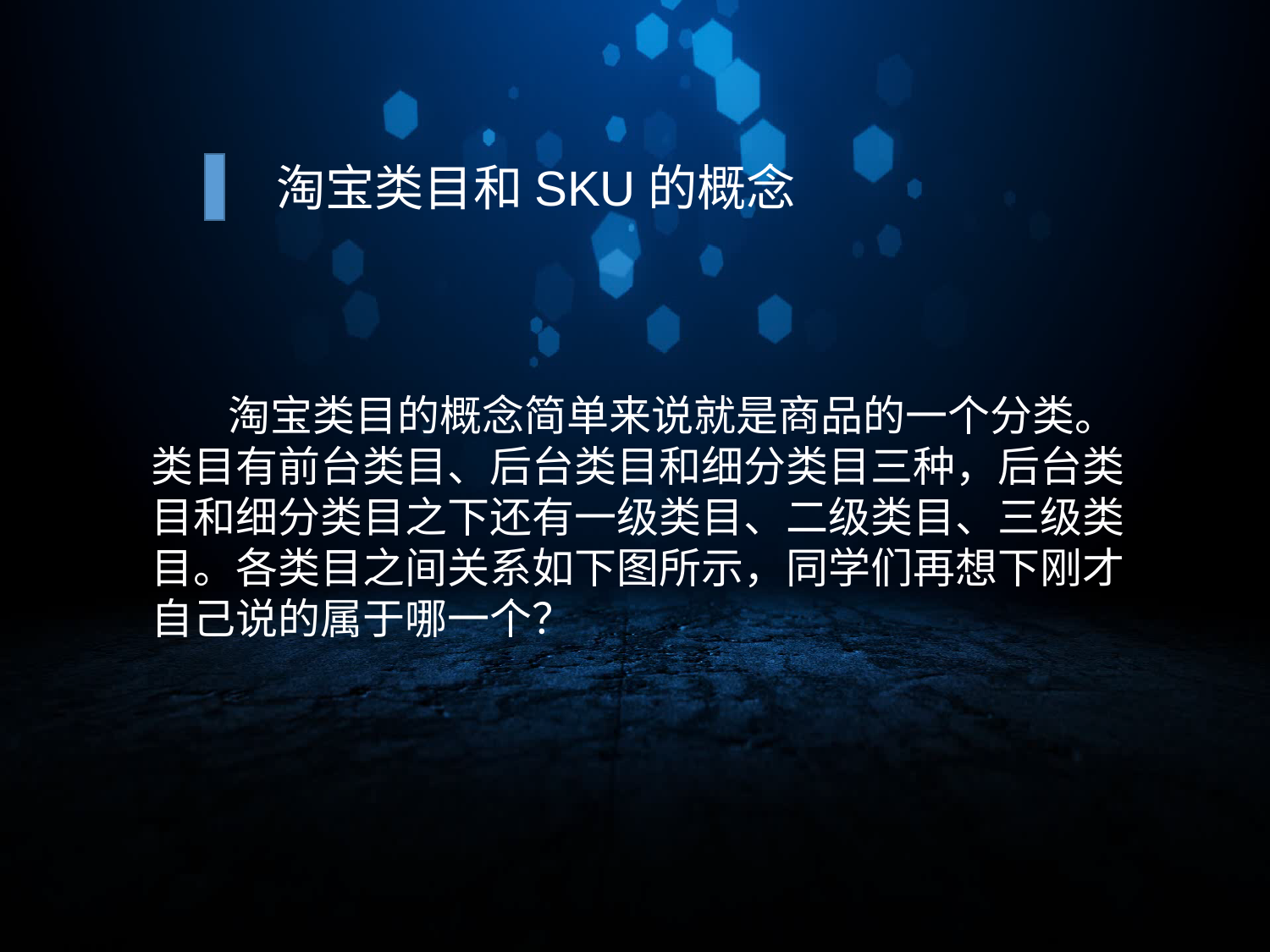

淘宝类目和SKU的概念

       淘宝类目的概念简单来说就是商品的一个分类。类目有前台类目、后台类目和细分类目三种，后台类目和细分类目之下还有一级类目、二级类目、三级类目。各类目之间关系如下图所示，同学们再想下刚才自己说的属于哪一个？